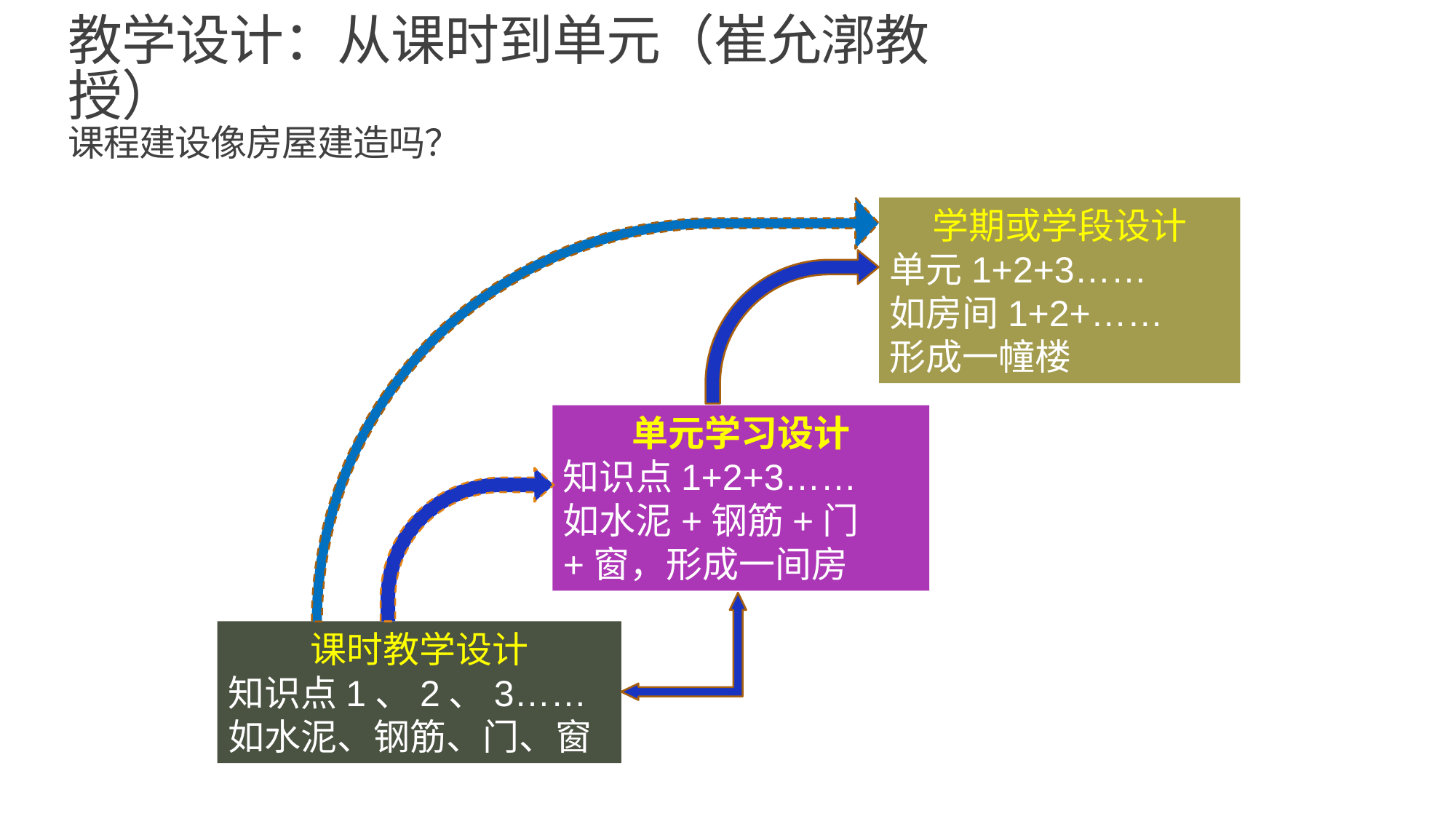

# 教学设计：从课时到单元（崔允漷教授） 课程建设像房屋建造吗？

学期或学段设计
单元1+2+3……
如房间1+2+……
形成一幢楼

单元学习设计
知识点1+2+3……
如水泥+钢筋+门+窗，形成一间房

课时教学设计
知识点1、2、3……
如水泥、钢筋、门、窗